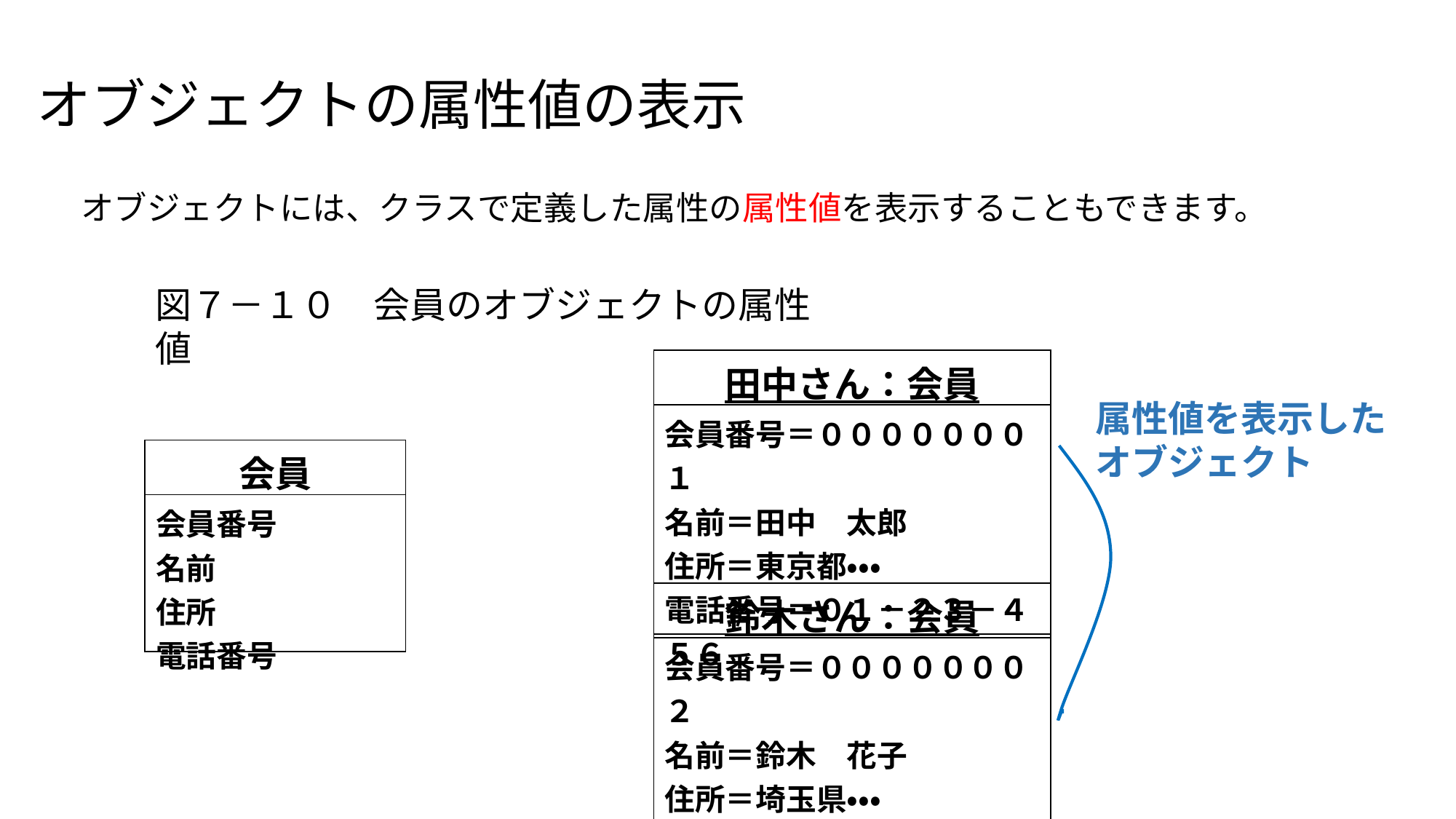

# オブジェクトの属性値の表示
オブジェクトには、クラスで定義した属性の属性値を表示することもできます。

図７－１０　会員のオブジェクトの属性値
| 田中さん：会員 |
| --- |
| 会員番号＝０００００００１ 名前＝田中　太郎 住所＝東京都・・・ 電話番号＝０１－２３－４５６ |
属性値を表示した
オブジェクト
| 会員 |
| --- |
| 会員番号 名前 住所 電話番号 |

| 鈴木さん：会員 |
| --- |
| 会員番号＝０００００００２ 名前＝鈴木　花子 住所＝埼玉県・・・ 電話番号＝０９－８７－６５４ |